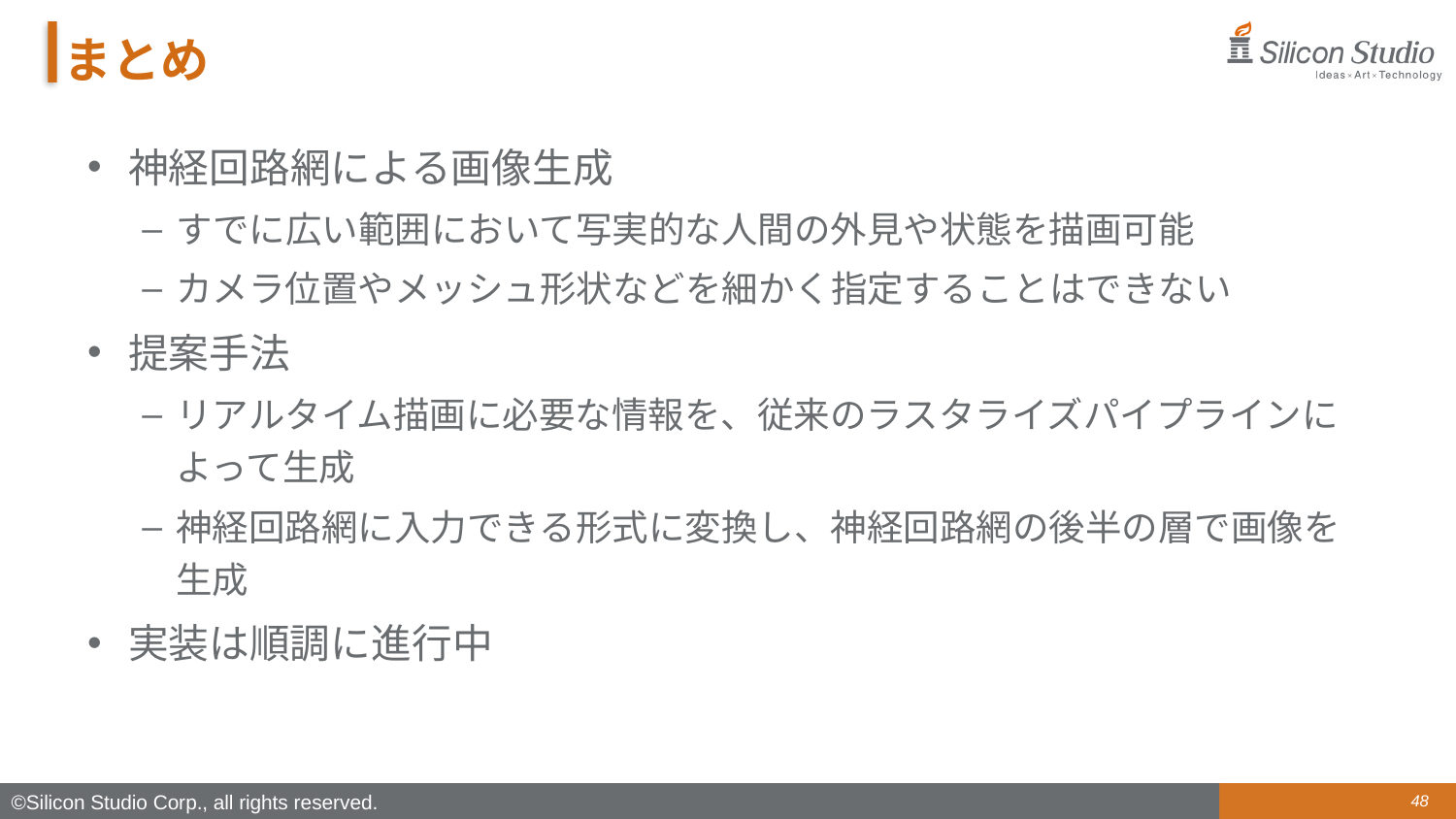

# まとめ
神経回路網による画像生成
すでに広い範囲において写実的な人間の外見や状態を描画可能
カメラ位置やメッシュ形状などを細かく指定することはできない
提案手法
リアルタイム描画に必要な情報を、従来のラスタライズパイプラインによって生成
神経回路網に入力できる形式に変換し、神経回路網の後半の層で画像を生成
実装は順調に進行中